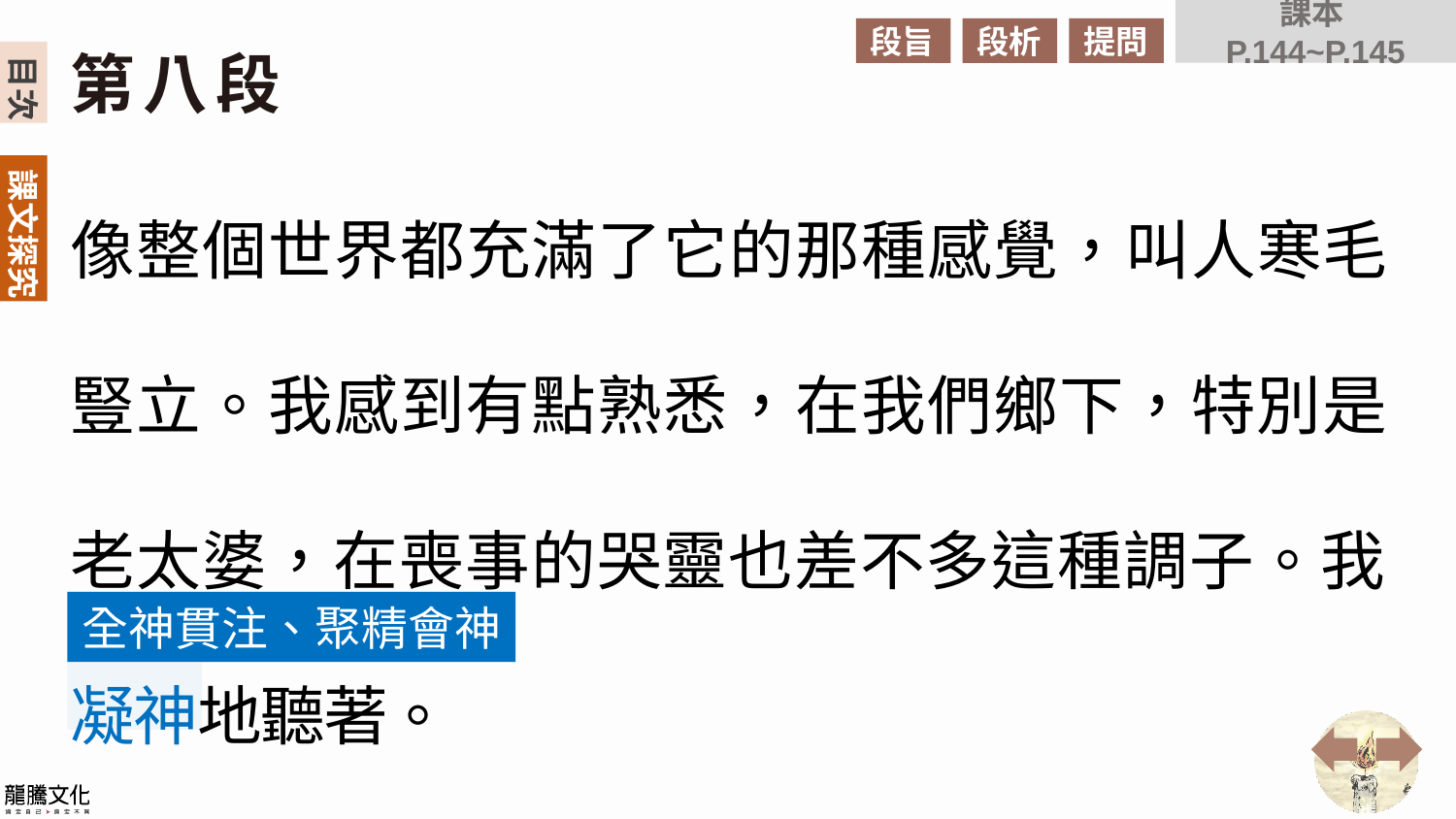

課本P.144~P.145
段旨
段析
提問
第八段
像整個世界都充滿了它的那種感覺，叫人寒毛豎立。我感到有點熟悉，在我們鄉下，特別是老太婆，在喪事的哭靈也差不多這種調子。我凝神地聽著。
全神貫注、聚精會神